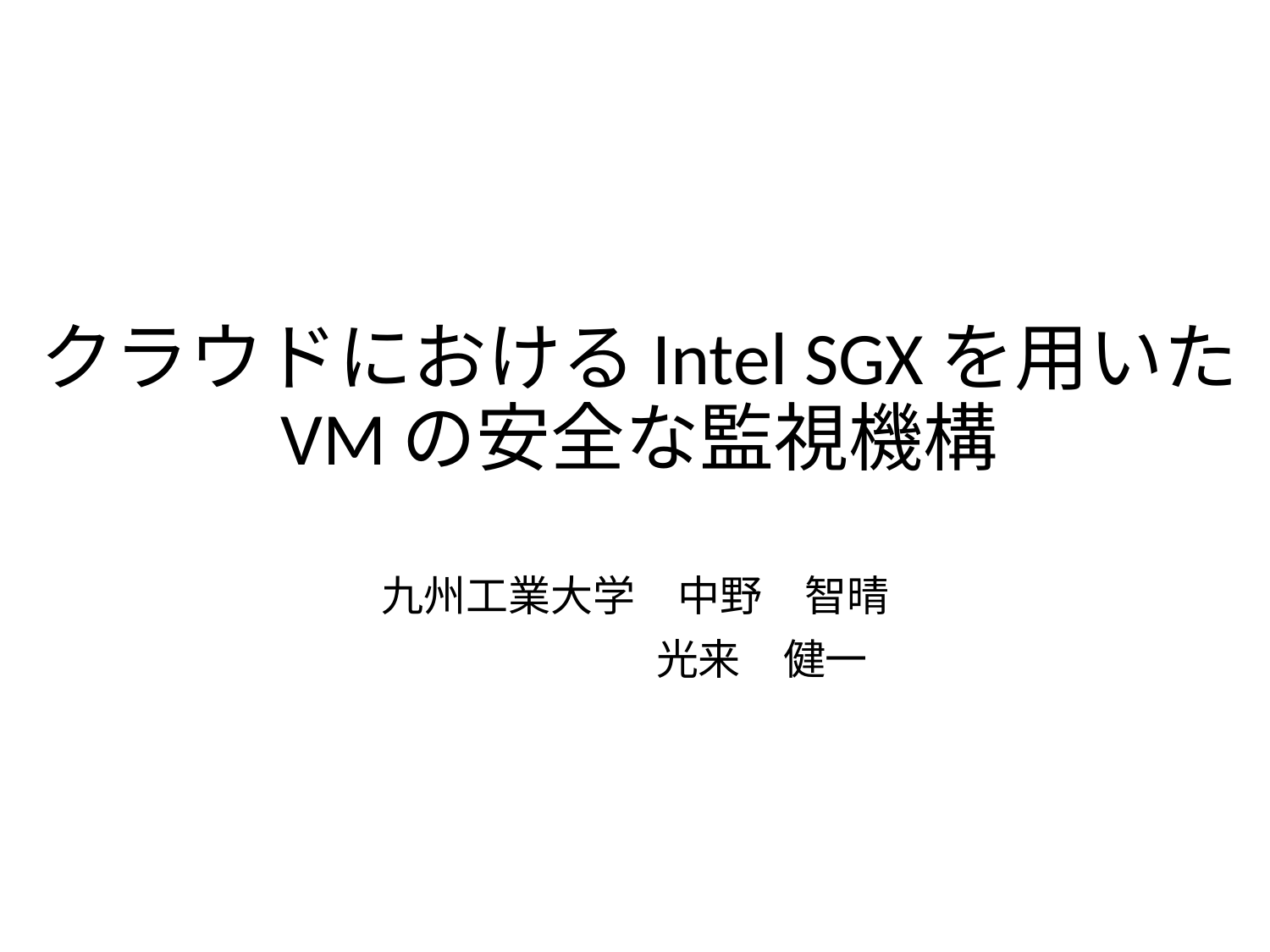

# クラウドにおけるIntel SGXを用いた VMの安全な監視機構

九州工業大学　中野　智晴
　　　　　　　光来　健一